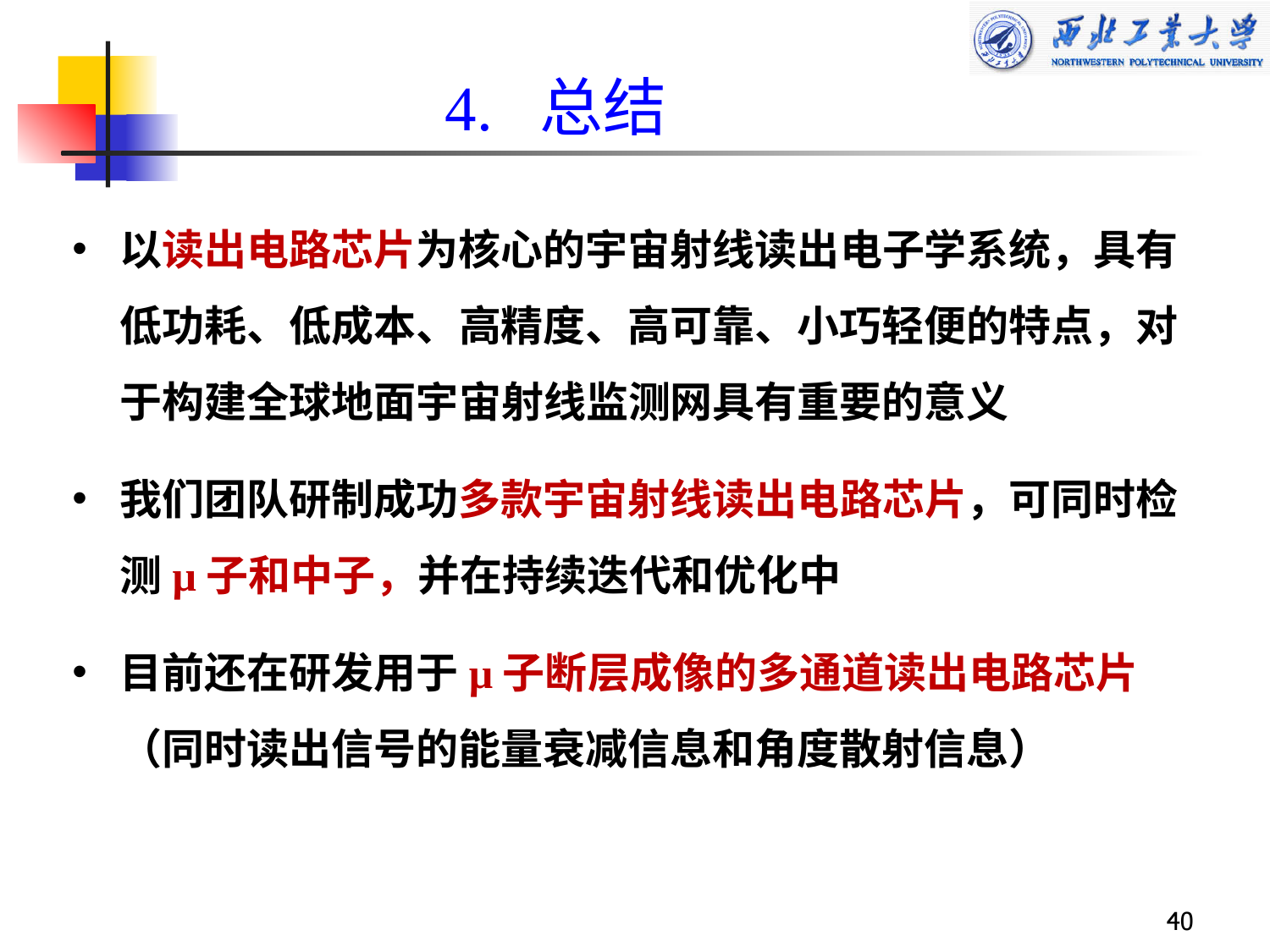

4.  总结
以读出电路芯片为核心的宇宙射线读出电子学系统，具有低功耗、低成本、高精度、高可靠、小巧轻便的特点，对于构建全球地面宇宙射线监测网具有重要的意义
我们团队研制成功多款宇宙射线读出电路芯片，可同时检测μ子和中子，并在持续迭代和优化中
目前还在研发用于μ子断层成像的多通道读出电路芯片（同时读出信号的能量衰减信息和角度散射信息）
40